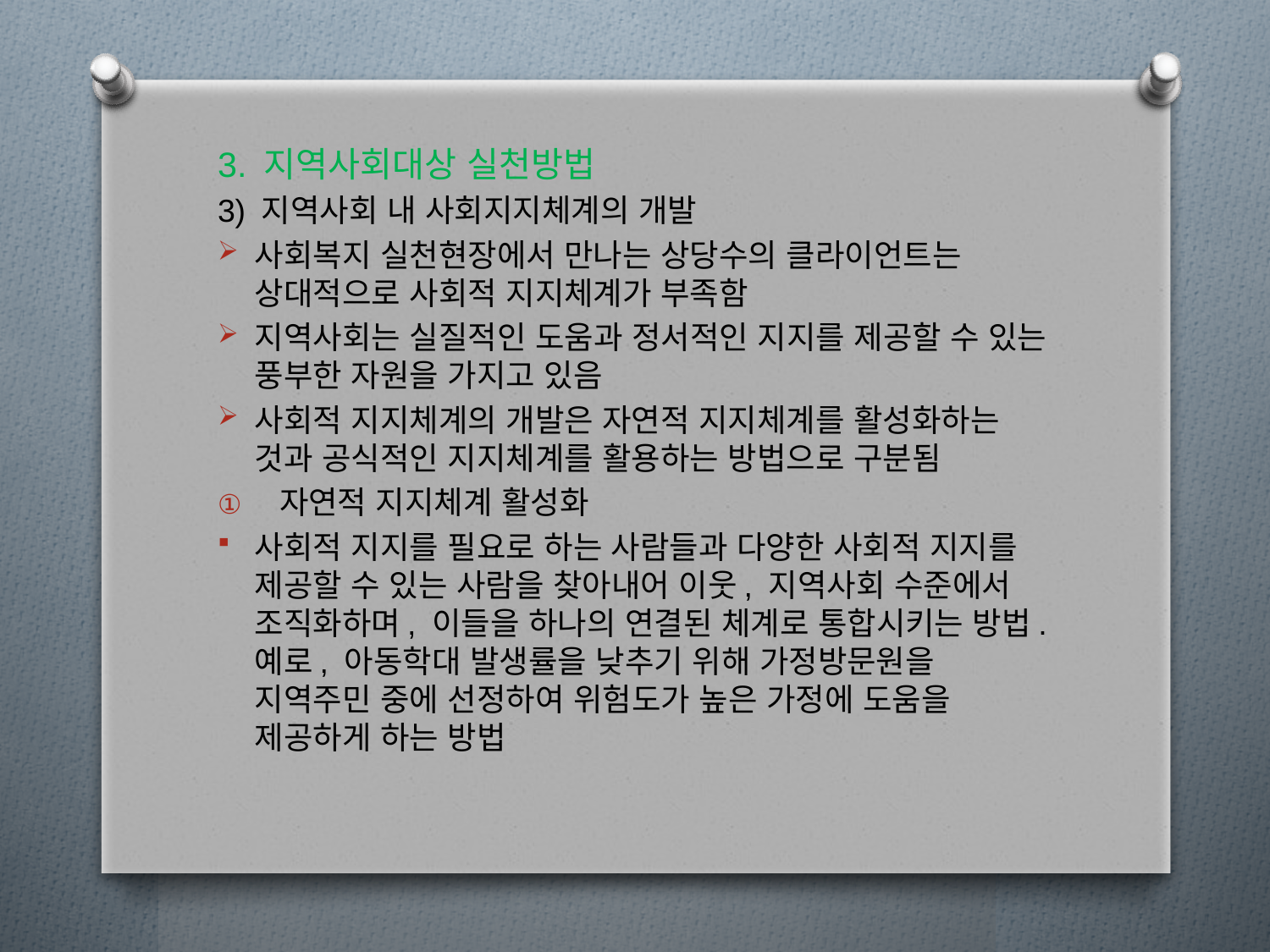

3. 지역사회대상 실천방법
3) 지역사회 내 사회지지체계의 개발
사회복지 실천현장에서 만나는 상당수의 클라이언트는 상대적으로 사회적 지지체계가 부족함
지역사회는 실질적인 도움과 정서적인 지지를 제공할 수 있는 풍부한 자원을 가지고 있음
사회적 지지체계의 개발은 자연적 지지체계를 활성화하는 것과 공식적인 지지체계를 활용하는 방법으로 구분됨
자연적 지지체계 활성화
사회적 지지를 필요로 하는 사람들과 다양한 사회적 지지를 제공할 수 있는 사람을 찾아내어 이웃, 지역사회 수준에서 조직화하며, 이들을 하나의 연결된 체계로 통합시키는 방법. 예로, 아동학대 발생률을 낮추기 위해 가정방문원을 지역주민 중에 선정하여 위험도가 높은 가정에 도움을 제공하게 하는 방법